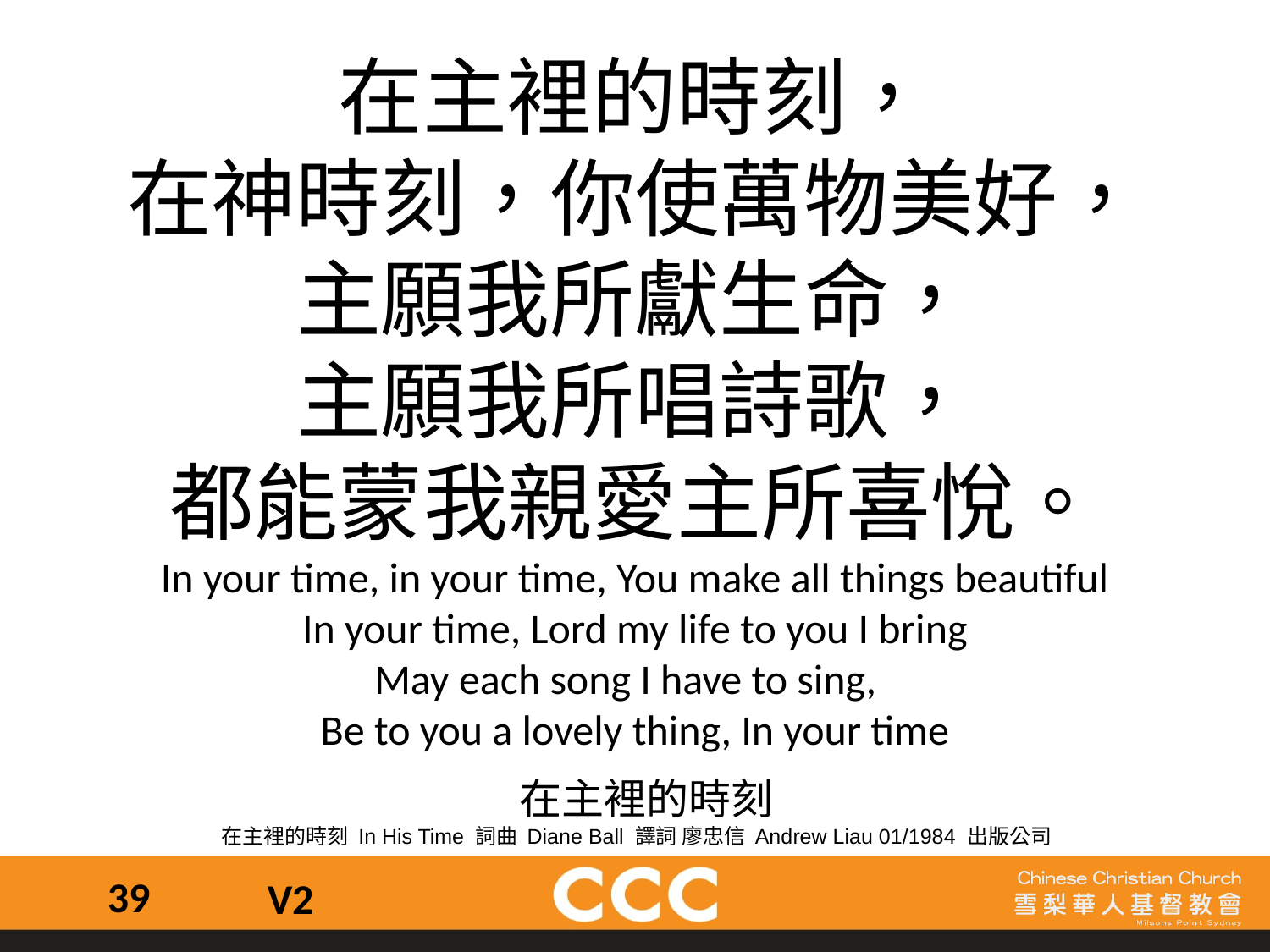

在主裡的時刻，
在神時刻，你使萬物美好，
主願我所獻生命，
主願我所唱詩歌，
都能蒙我親愛主所喜悅。
In your time, in your time, You make all things beautiful
In your time, Lord my life to you I bring
May each song I have to sing,
Be to you a lovely thing, In your time
 在主裡的時刻
在主裡的時刻 In His Time 詞曲 Diane Ball 譯詞 廖忠信 Andrew Liau 01/1984 出版公司
39
V2